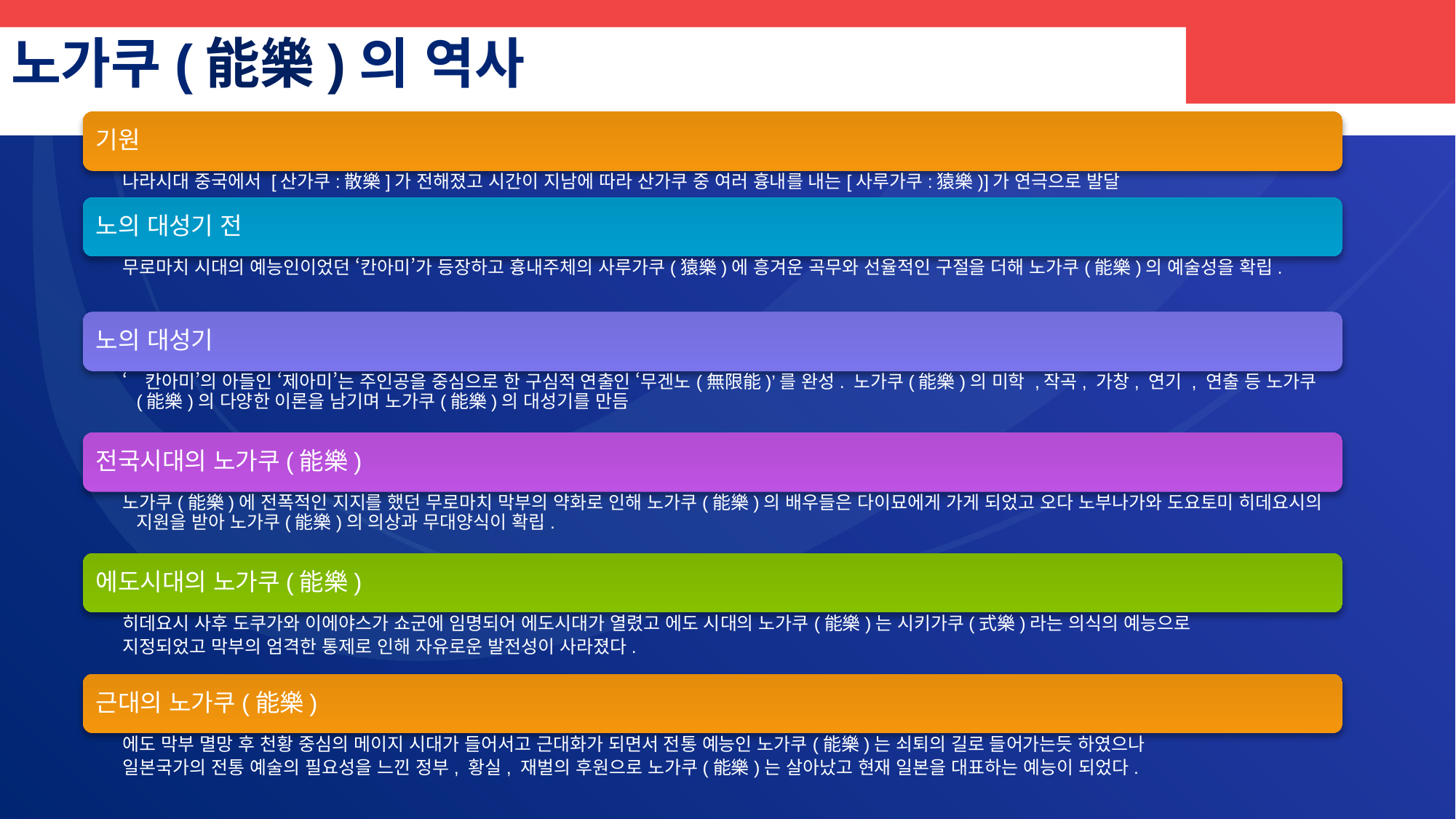

# 노가쿠(能樂)의 역사
기원
나라시대 중국에서 [산가쿠:散樂]가 전해졌고 시간이 지남에 따라 산가쿠 중 여러 흉내를 내는[사루가쿠:猿樂)]가 연극으로 발달
노의 대성기 전
무로마치 시대의 예능인이었던 ‘칸아미’가 등장하고 흉내주체의 사루가쿠(猿樂)에 흥겨운 곡무와 선율적인 구절을 더해 노가쿠(能樂)의 예술성을 확립.
노의 대성기
‘칸아미’의 아들인 ‘제아미’는 주인공을 중심으로 한 구심적 연출인 ‘무겐노(無限能)’를 완성. 노가쿠(能樂)의 미학 ,작곡, 가창, 연기 , 연출 등 노가쿠(能樂)의 다양한 이론을 남기며 노가쿠(能樂)의 대성기를 만듬
전국시대의 노가쿠(能樂)
노가쿠(能樂)에 전폭적인 지지를 했던 무로마치 막부의 약화로 인해 노가쿠(能樂)의 배우들은 다이묘에게 가게 되었고 오다 노부나가와 도요토미 히데요시의 지원을 받아 노가쿠(能樂)의 의상과 무대양식이 확립.
에도시대의 노가쿠(能樂)
히데요시 사후 도쿠가와 이에야스가 쇼군에 임명되어 에도시대가 열렸고 에도 시대의 노가쿠(能樂)는 시키가쿠(式樂)라는 의식의 예능으로
지정되었고 막부의 엄격한 통제로 인해 자유로운 발전성이 사라졌다.
근대의 노가쿠(能樂)
에도 막부 멸망 후 천황 중심의 메이지 시대가 들어서고 근대화가 되면서 전통 예능인 노가쿠(能樂)는 쇠퇴의 길로 들어가는듯 하였으나
일본국가의 전통 예술의 필요성을 느낀 정부, 황실, 재벌의 후원으로 노가쿠(能樂)는 살아났고 현재 일본을 대표하는 예능이 되었다.